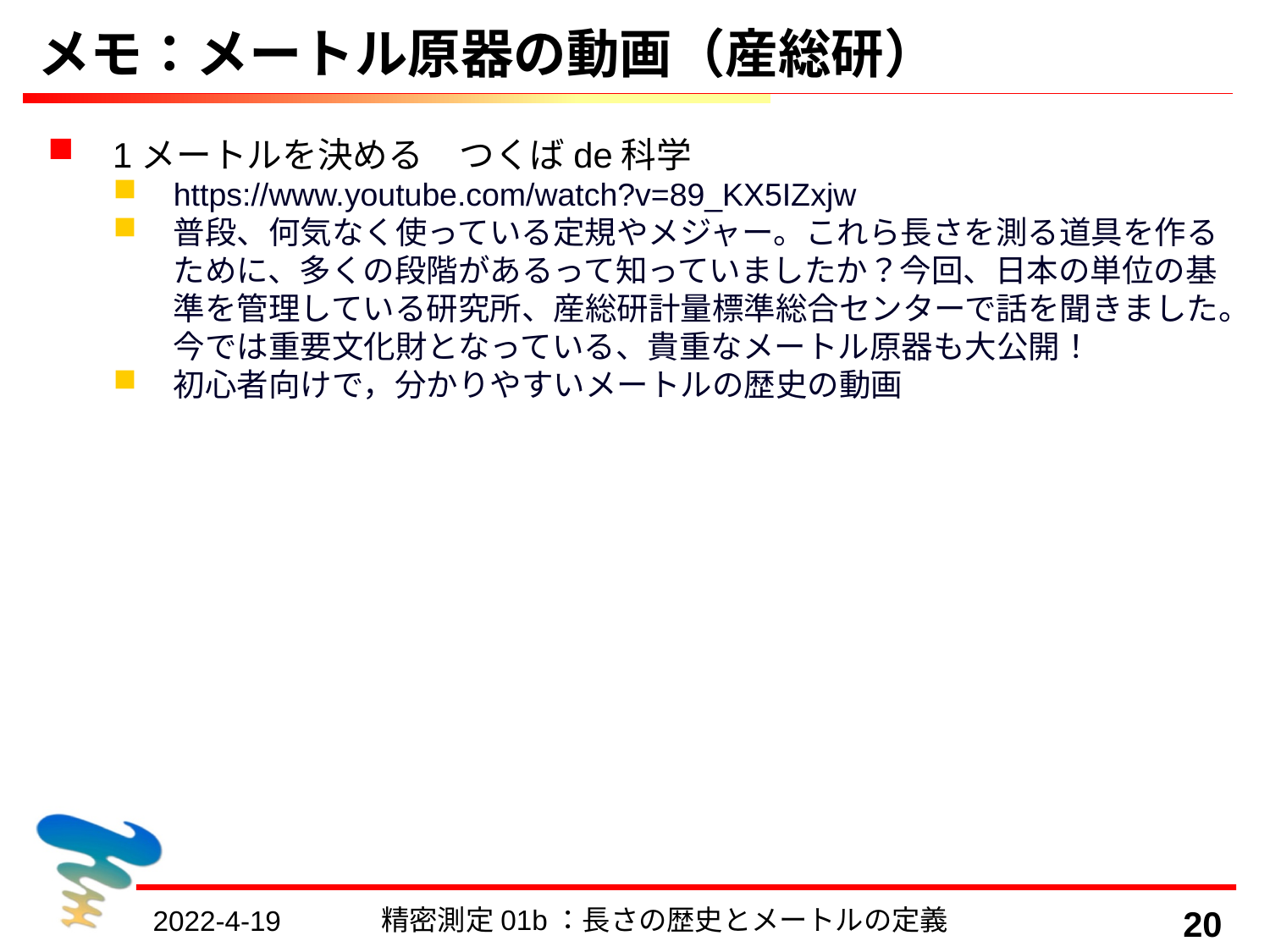

# メモ：メートル原器の動画（産総研）
1メートルを決める　つくばde科学
https://www.youtube.com/watch?v=89_KX5IZxjw
普段、何気なく使っている定規やメジャー。これら長さを測る道具を作るために、多くの段階があるって知っていましたか？今回、日本の単位の基準を管理している研究所、産総研計量標準総合センターで話を聞きました。今では重要文化財となっている、貴重なメートル原器も大公開！
初心者向けで，分かりやすいメートルの歴史の動画
精密測定01b：長さの歴史とメートルの定義
20
2022-4-19